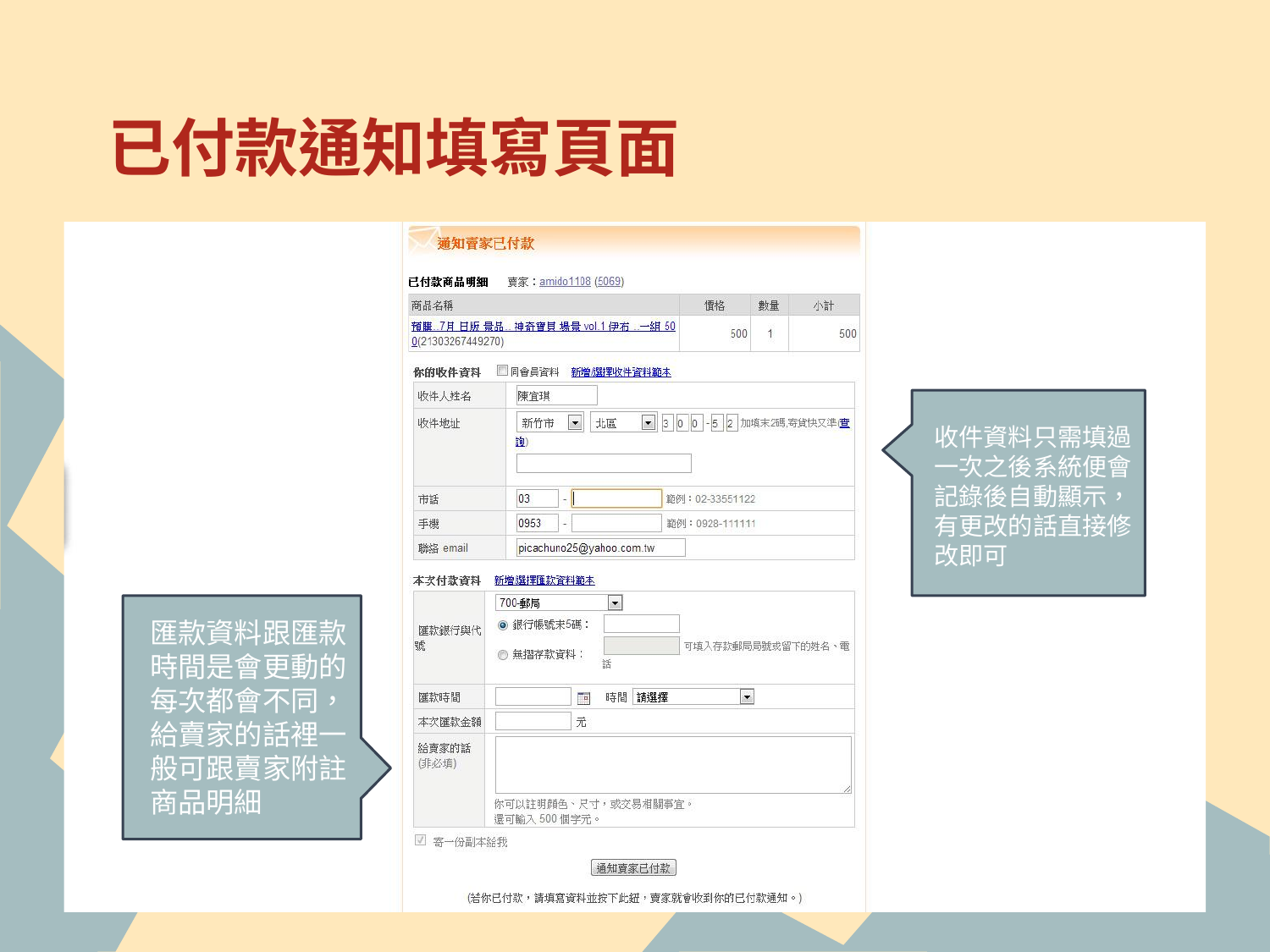

# 已付款通知填寫頁面

收件資料只需填過一次之後系統便會記錄後自動顯示，有更改的話直接修改即可

匯款資料跟匯款時間是會更動的每次都會不同，給賣家的話裡一般可跟賣家附註商品明細